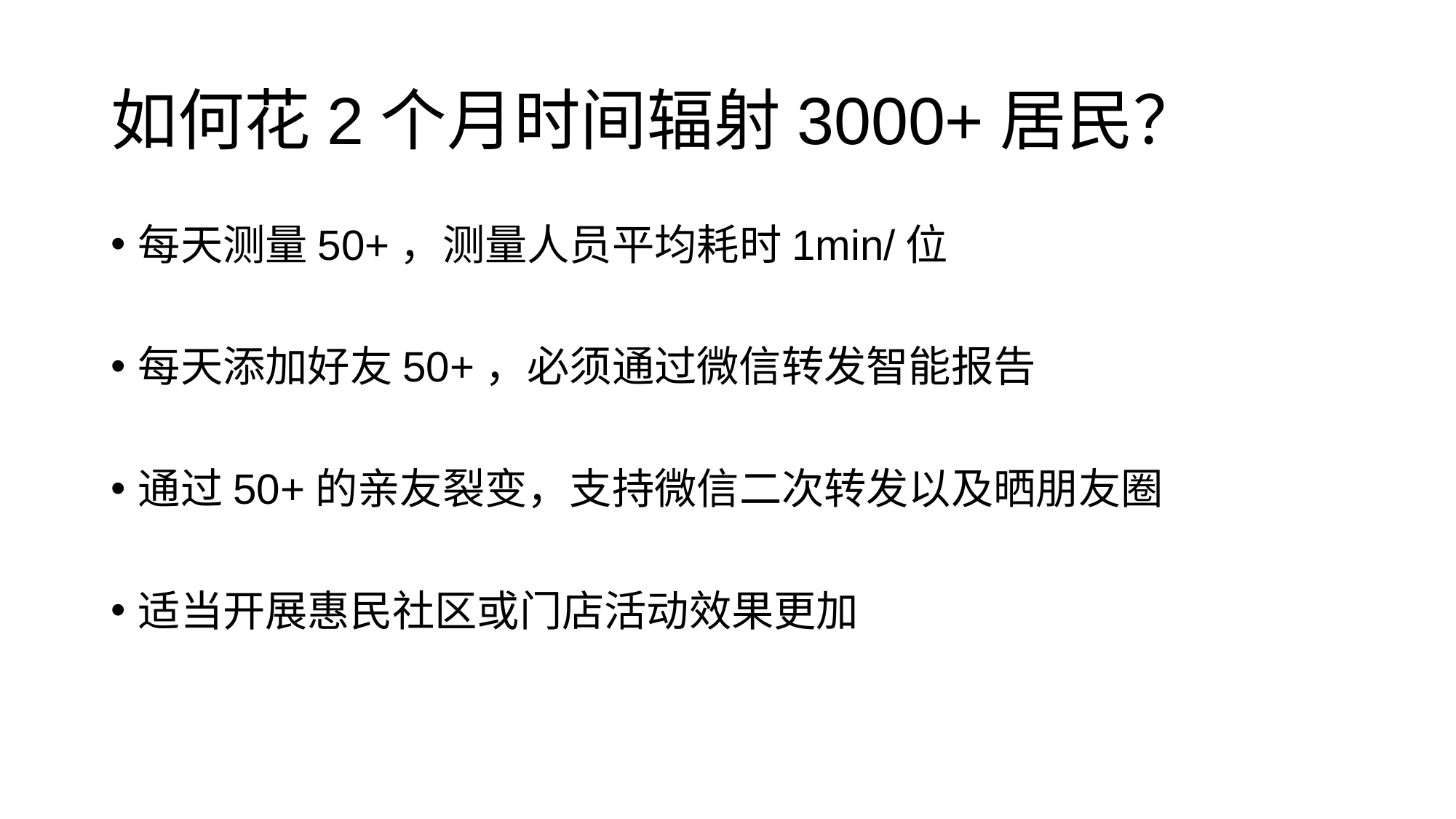

# 如何花2个月时间辐射3000+居民？
每天测量50+，测量人员平均耗时1min/位

每天添加好友50+，必须通过微信转发智能报告

通过50+的亲友裂变，支持微信二次转发以及晒朋友圈

适当开展惠民社区或门店活动效果更加